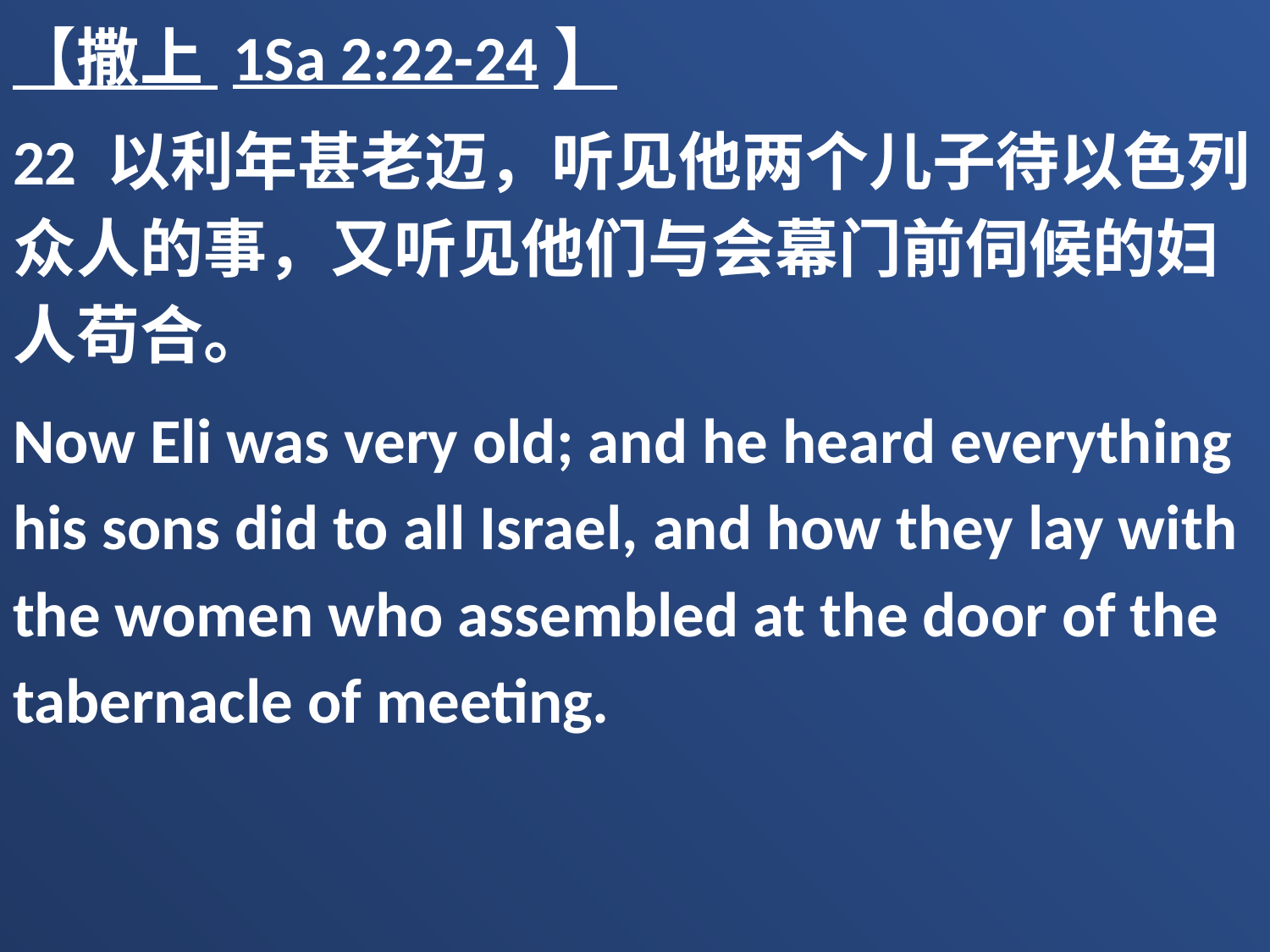

【撒上 1Sa 2:22-24】
22 以利年甚老迈，听见他两个儿子待以色列众人的事，又听见他们与会幕门前伺候的妇人苟合。
Now Eli was very old; and he heard everything his sons did to all Israel, and how they lay with the women who assembled at the door of the tabernacle of meeting.